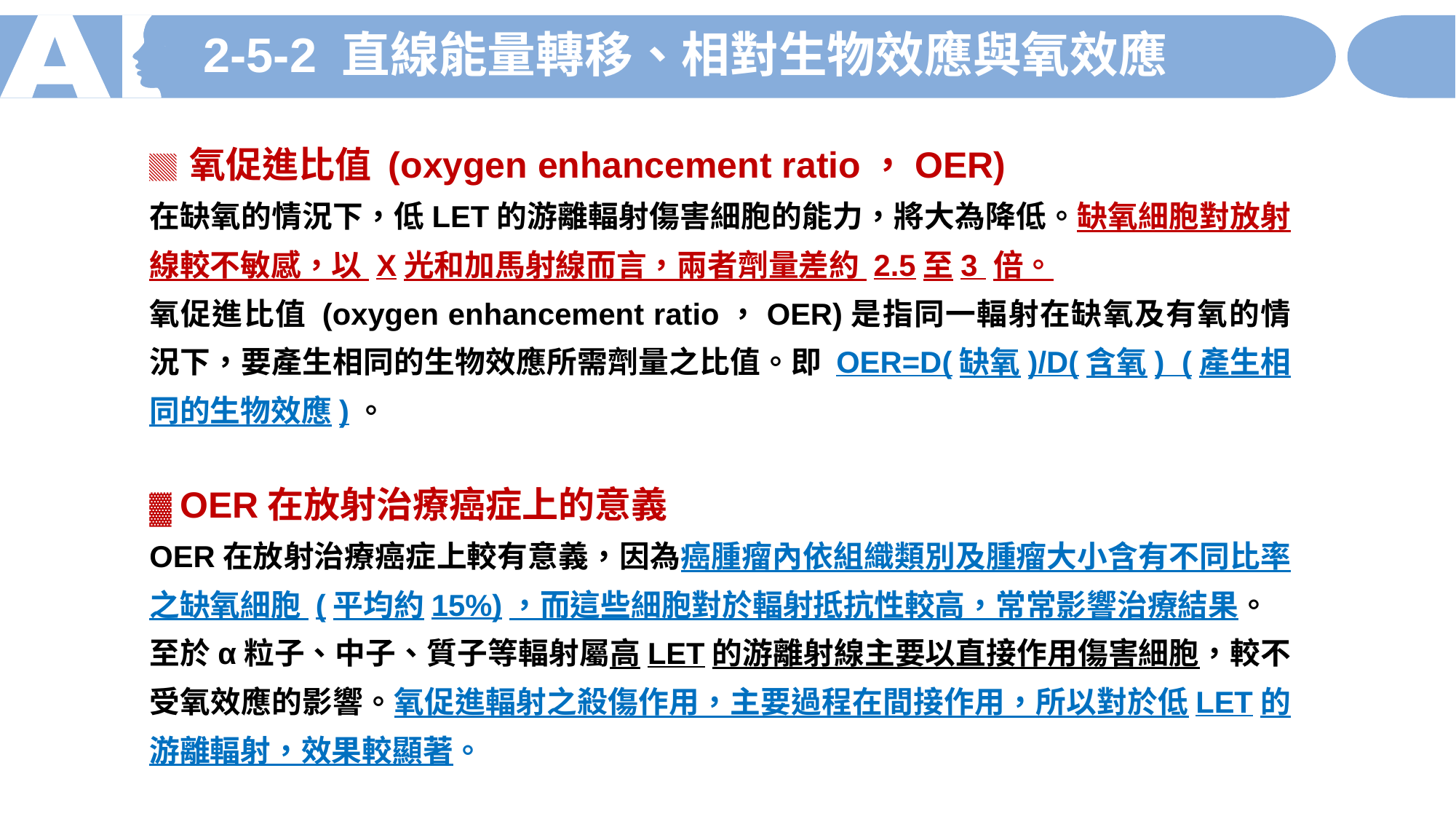

2-5-2 直線能量轉移、相對生物效應與氧效應
▓ 氧促進比值 (oxygen enhancement ratio，OER)
在缺氧的情況下，低LET的游離輻射傷害細胞的能力，將大為降低。缺氧細胞對放射線較不敏感，以 X光和加馬射線而言，兩者劑量差約 2.5至3 倍。
氧促進比值 (oxygen enhancement ratio，OER)是指同一輻射在缺氧及有氧的情況下，要產生相同的生物效應所需劑量之比值。即 OER=D(缺氧)/D(含氧)  (產生相同的生物效應)。

▓ OER在放射治療癌症上的意義
OER在放射治療癌症上較有意義，因為癌腫瘤內依組織類別及腫瘤大小含有不同比率之缺氧細胞 (平均約15%)，而這些細胞對於輻射抵抗性較高，常常影響治療結果。
至於α粒子、中子、質子等輻射屬高LET的游離射線主要以直接作用傷害細胞，較不受氧效應的影響。氧促進輻射之殺傷作用，主要過程在間接作用，所以對於低LET的游離輻射，效果較顯著。